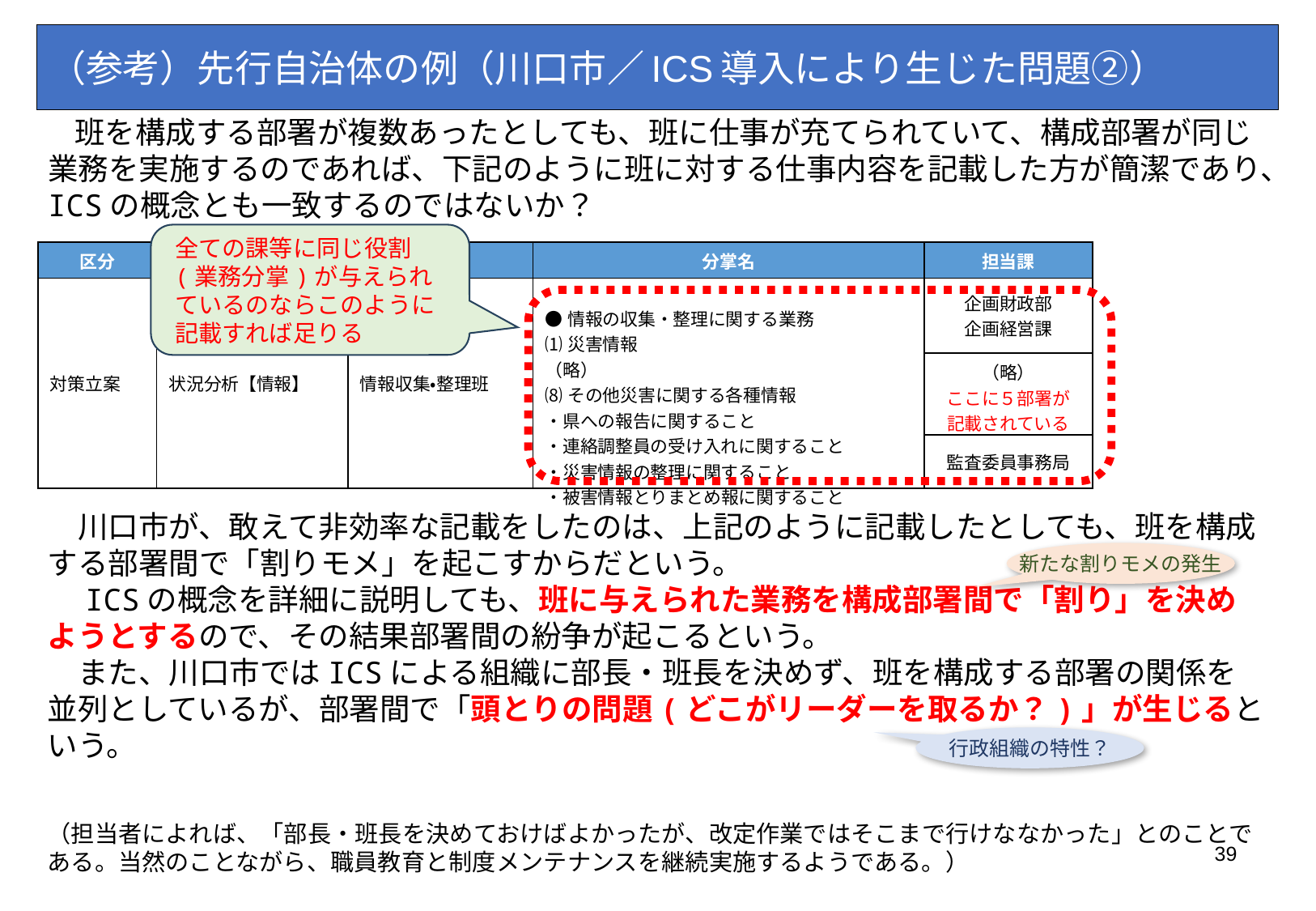

（参考）先行自治体の例（川口市／ICS導入により生じた問題②）
　班を構成する部署が複数あったとしても、班に仕事が充てられていて、構成部署が同じ業務を実施するのであれば、下記のように班に対する仕事内容を記載した方が簡潔であり、ICSの概念とも一致するのではないか？

全ての課等に同じ役割(業務分掌)が与えられているのならこのように記載すれば足りる
| 区分 | 役割 | 班名 | 分掌名 | 担当課 |
| --- | --- | --- | --- | --- |
| 対策立案 | 状況分析【情報】 | 情報収集・整理班 | ●情報の収集・整理に関する業務 ⑴災害情報 （略） ⑻その他災害に関する各種情報 ・県への報告に関すること ・連絡調整員の受け入れに関すること ・災害情報の整理に関すること ・被害情報とりまとめ報に関すること | 企画財政部 企画経営課 |
|  |  |  |  | （略） ここに５部署が 記載されている |
|  |  |  |  | 監査委員事務局 |

　川口市が、敢えて非効率な記載をしたのは、上記のように記載したとしても、班を構成する部署間で「割りモメ」を起こすからだという。
　ICSの概念を詳細に説明しても、班に与えられた業務を構成部署間で「割り」を決めようとするので、その結果部署間の紛争が起こるという。
　また、川口市ではICSによる組織に部長・班長を決めず、班を構成する部署の関係を並列としているが、部署間で「頭とりの問題(どこがリーダーを取るか？)」が生じるという。

（担当者によれば、「部長・班長を決めておけばよかったが、改定作業ではそこまで行けななかった」とのことである。当然のことながら、職員教育と制度メンテナンスを継続実施するようである。）

新たな割りモメの発生

行政組織の特性？
39